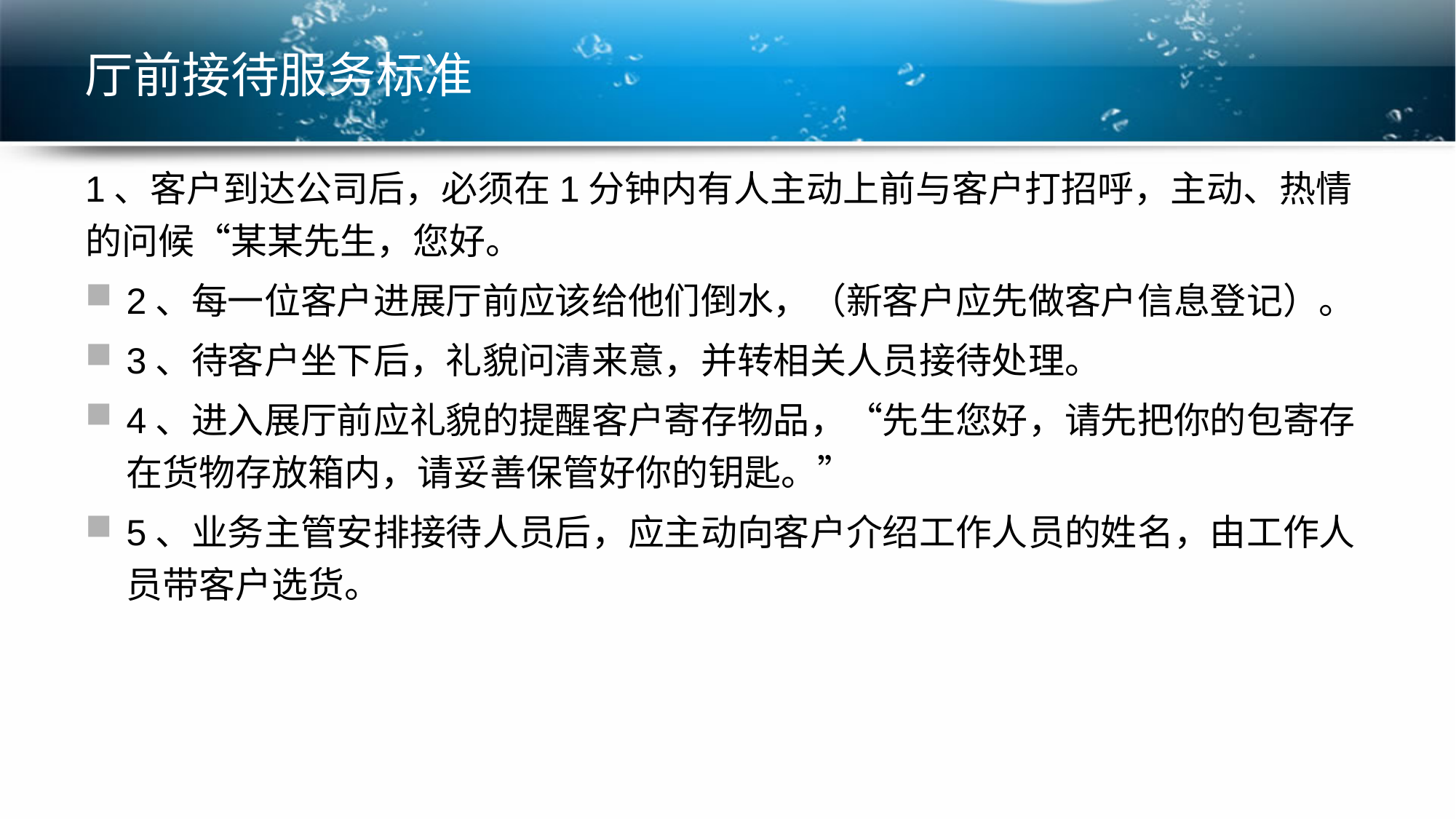

# 厅前接待服务标准
1、客户到达公司后，必须在1分钟内有人主动上前与客户打招呼，主动、热情的问候“某某先生，您好。
2、每一位客户进展厅前应该给他们倒水，（新客户应先做客户信息登记）。
3、待客户坐下后，礼貌问清来意，并转相关人员接待处理。
4、进入展厅前应礼貌的提醒客户寄存物品，“先生您好，请先把你的包寄存在货物存放箱内，请妥善保管好你的钥匙。”
5、业务主管安排接待人员后，应主动向客户介绍工作人员的姓名，由工作人员带客户选货。